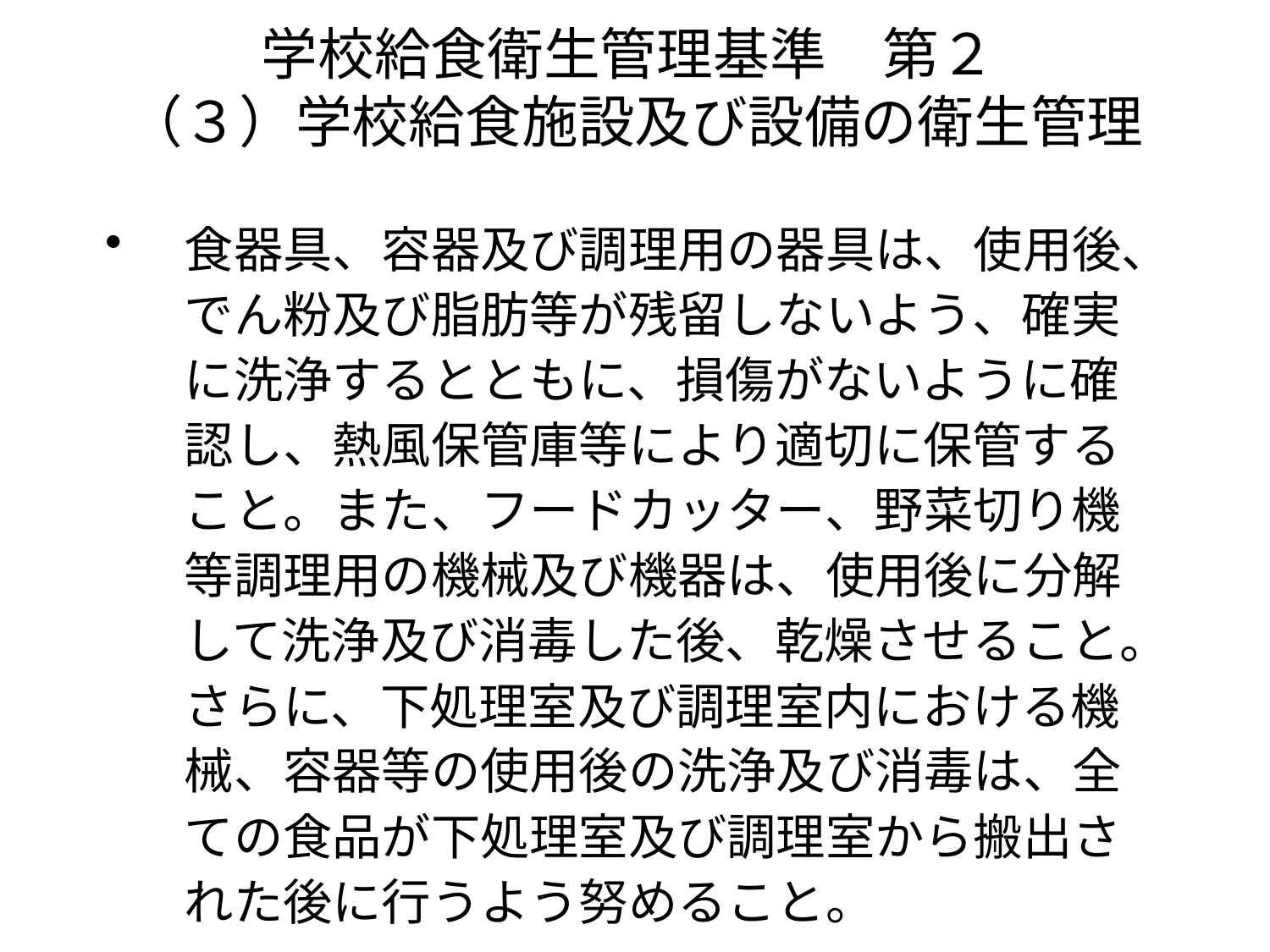

# 学校給食衛生管理基準　第２ （３）学校給食施設及び設備の衛生管理
食器具、容器及び調理用の器具は、使用後、でん粉及び脂肪等が残留しないよう、確実に洗浄するとともに、損傷がないように確認し、熱風保管庫等により適切に保管すること。また、フードカッター、野菜切り機等調理用の機械及び機器は、使用後に分解して洗浄及び消毒した後、乾燥させること。さらに、下処理室及び調理室内における機械、容器等の使用後の洗浄及び消毒は、全ての食品が下処理室及び調理室から搬出された後に行うよう努めること。